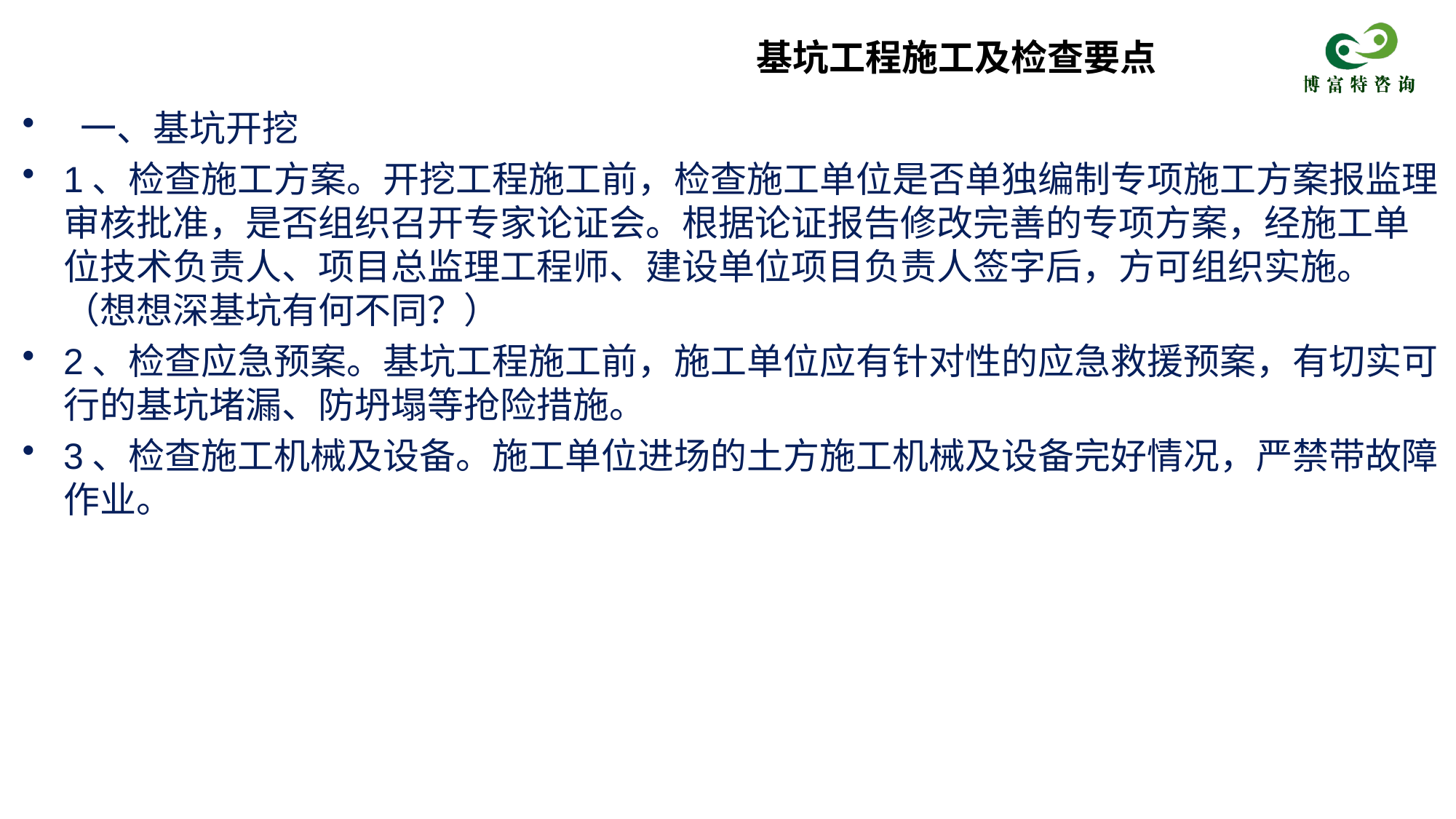

一、基坑开挖
1、检查施工方案。开挖工程施工前，检查施工单位是否单独编制专项施工方案报监理审核批准，是否组织召开专家论证会。根据论证报告修改完善的专项方案，经施工单位技术负责人、项目总监理工程师、建设单位项目负责人签字后，方可组织实施。（想想深基坑有何不同？）
2、检查应急预案。基坑工程施工前，施工单位应有针对性的应急救援预案，有切实可行的基坑堵漏、防坍塌等抢险措施。
3、检查施工机械及设备。施工单位进场的土方施工机械及设备完好情况，严禁带故障作业。
基坑工程施工及检查要点
精选PPT
17